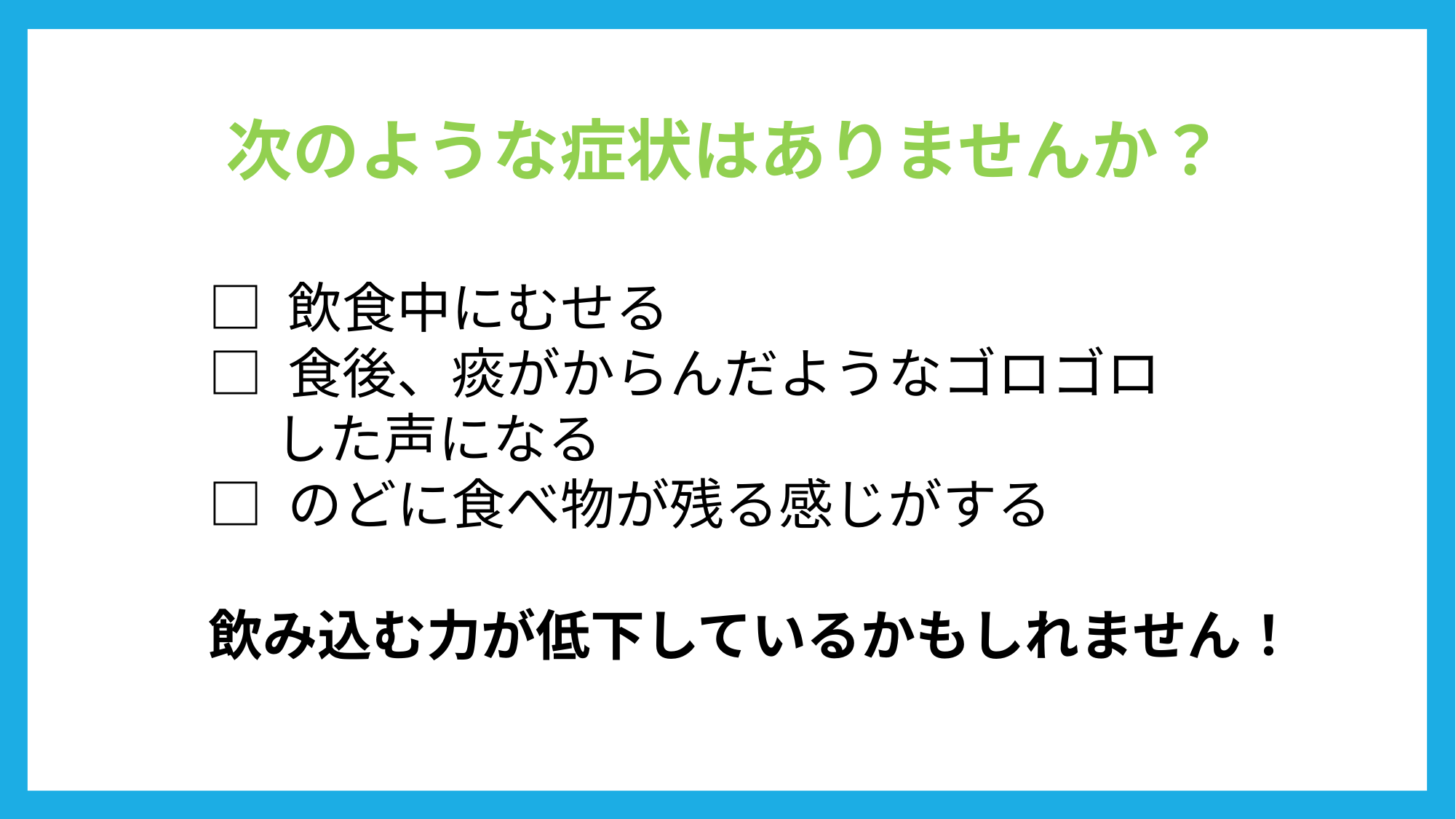

# 次のような症状はありませんか？
□ 飲食中にむせる
□ 食後、痰がからんだようなゴロゴロ
　 した声になる
□ のどに食べ物が残る感じがする

飲み込む力が低下しているかもしれません！